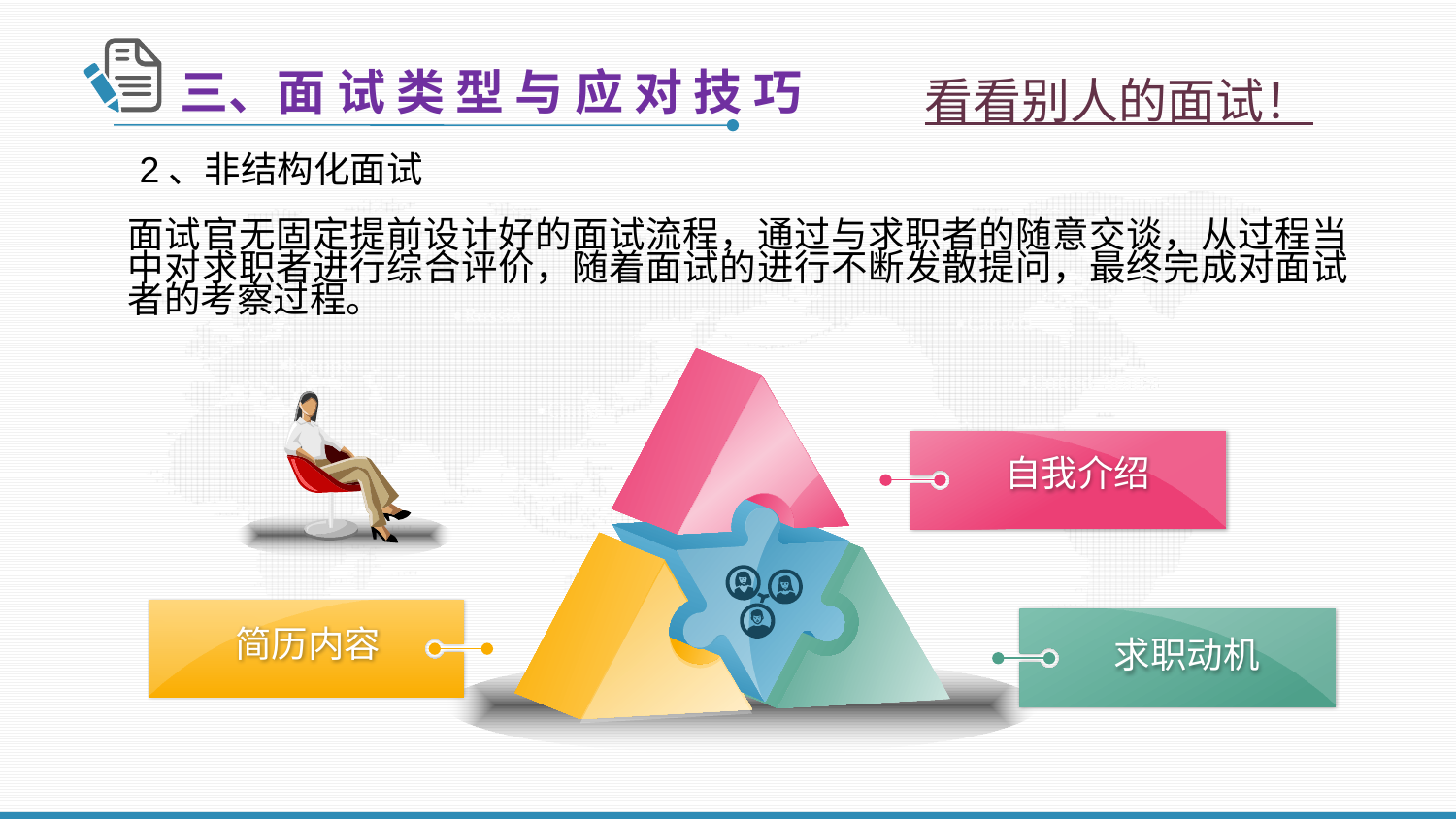

三、面 试 类 型 与 应 对 技 巧
看看别人的面试！
2、非结构化面试
面试官无固定提前设计好的面试流程，通过与求职者的随意交谈，从过程当中对求职者进行综合评价，随着面试的进行不断发散提问，最终完成对面试者的考察过程。

     自我介绍

     简历内容

     求职动机